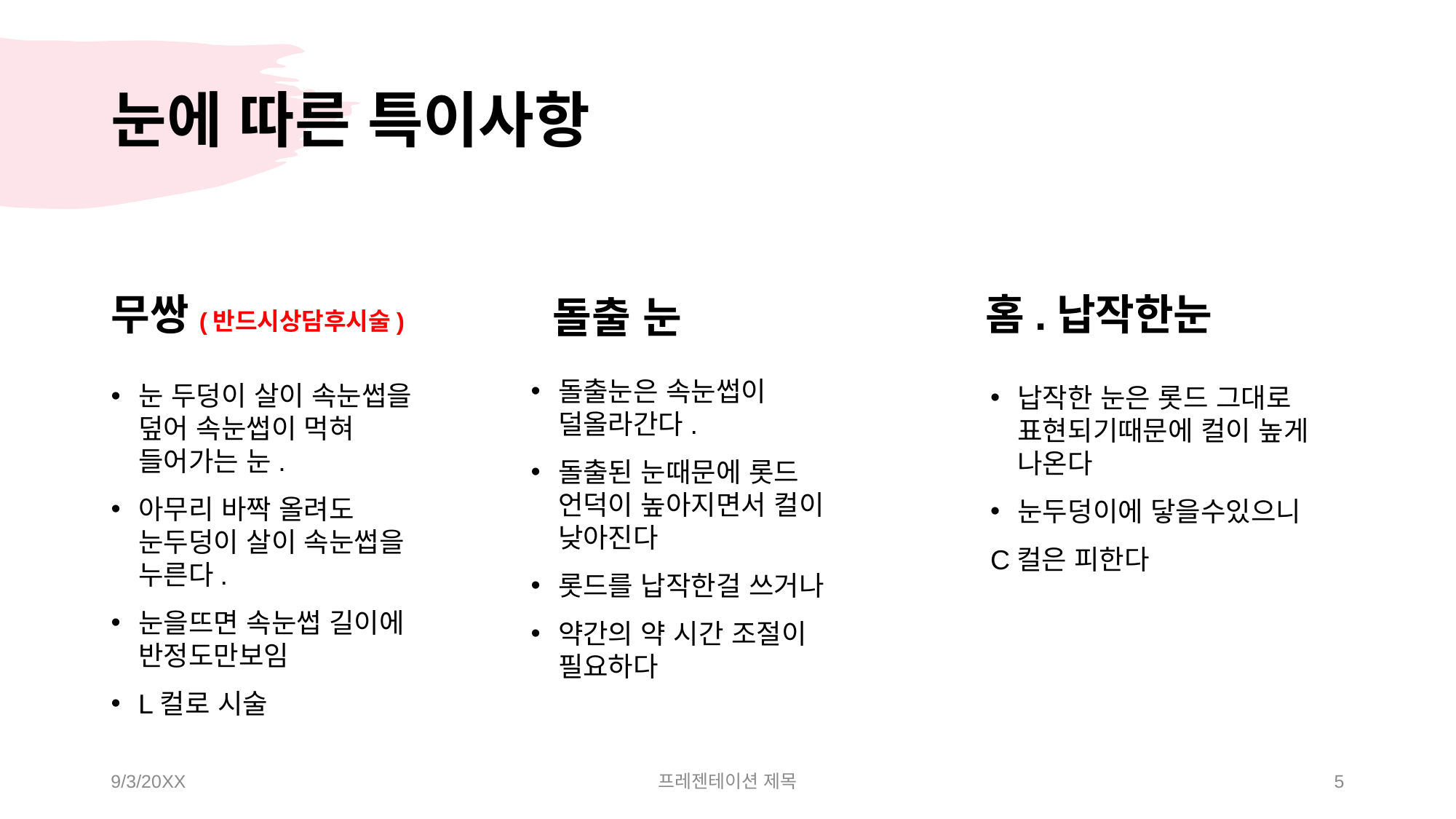

# 눈에 따른 특이사항
무쌍(반드시상담후시술)
홈.납작한눈
돌출 눈
돌출눈은 속눈썹이 덜올라간다.
돌출된 눈때문에 롯드 언덕이 높아지면서 컬이 낮아진다
롯드를 납작한걸 쓰거나
약간의 약 시간 조절이 필요하다
눈 두덩이 살이 속눈썹을 덮어 속눈썹이 먹혀 들어가는 눈.
아무리 바짝 올려도 눈두덩이 살이 속눈썹을 누른다.
눈을뜨면 속눈썹 길이에 반정도만보임
L컬로 시술
납작한 눈은 롯드 그대로 표현되기때문에 컬이 높게 나온다
눈두덩이에 닿을수있으니
C컬은 피한다
9/3/20XX
프레젠테이션 제목
5